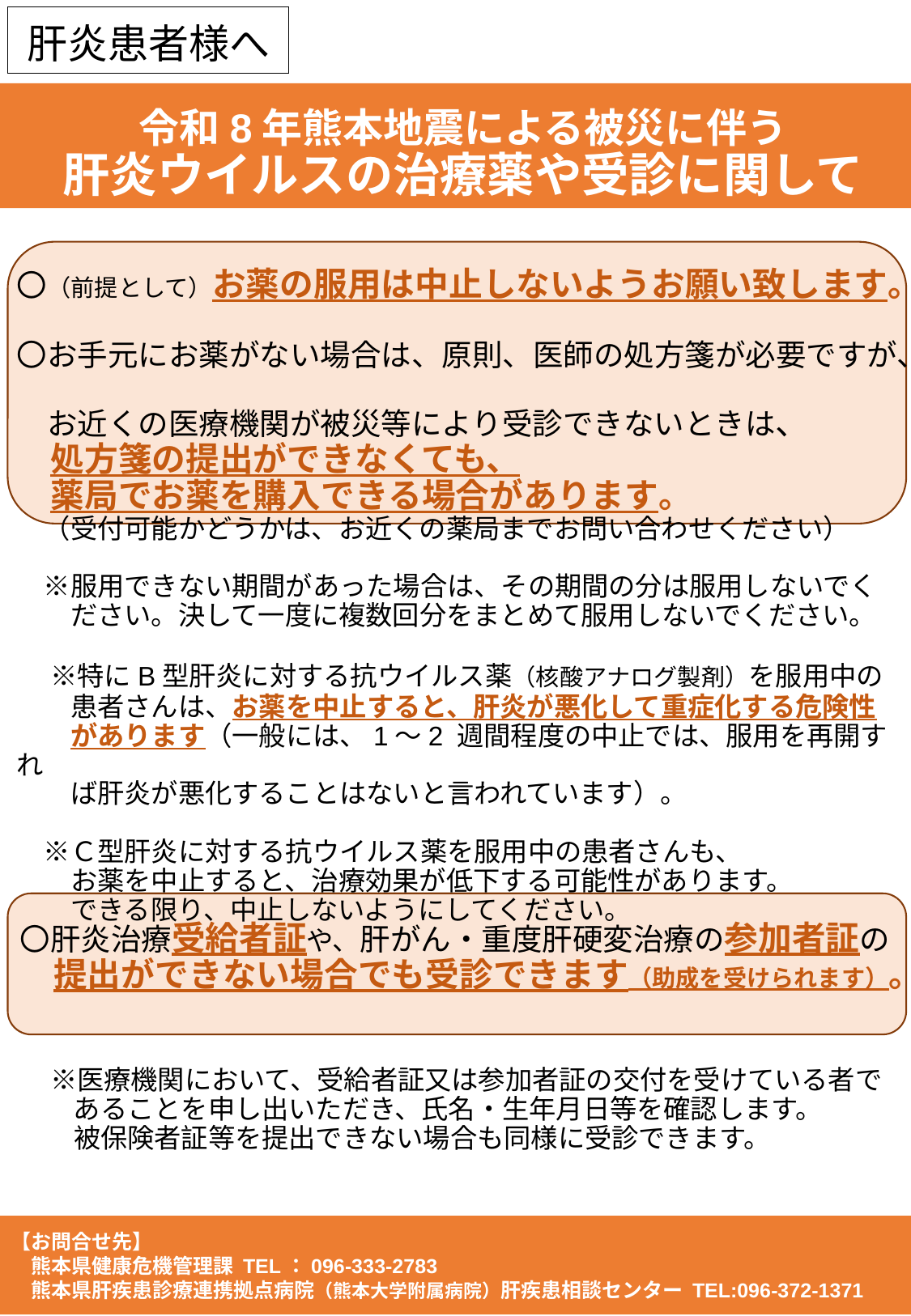

肝炎患者様へ

# 令和8年熊本地震による被災に伴う 肝炎ウイルスの治療薬や受診に関して

〇（前提として）お薬の服用は中止しないようお願い致します。

〇お手元にお薬がない場合は、原則、医師の処方箋が必要ですが、
　お近くの医療機関が被災等により受診できないときは、
　処方箋の提出ができなくても、
　薬局でお薬を購入できる場合があります。
　（受付可能かどうかは、お近くの薬局までお問い合わせください）

　※服用できない期間があった場合は、その期間の分は服用しないでく
　　ださい。決して一度に複数回分をまとめて服用しないでください。

　※特にB型肝炎に対する抗ウイルス薬（核酸アナログ製剤）を服用中の
　　患者さんは、お薬を中止すると、肝炎が悪化して重症化する危険性
　　があります（一般には、1～2 週間程度の中止では、服用を再開すれ
　　ば肝炎が悪化することはないと言われています）。

　※Ｃ型肝炎に対する抗ウイルス薬を服用中の患者さんも、
　　お薬を中止すると、治療効果が低下する可能性があります。
　　できる限り、中止しないようにしてください。

〇肝炎治療受給者証や、肝がん・重度肝硬変治療の参加者証の
　提出ができない場合でも受診できます（助成を受けられます）。

　※医療機関において、受給者証又は参加者証の交付を受けている者で
　　あることを申し出いただき、氏名・生年月日等を確認します。
　　被保険者証等を提出できない場合も同様に受診できます。

【お問合せ先】
　熊本県健康危機管理課 TEL：096-333-2783
　熊本県肝疾患診療連携拠点病院（熊本大学附属病院）肝疾患相談センター TEL:096-372-1371